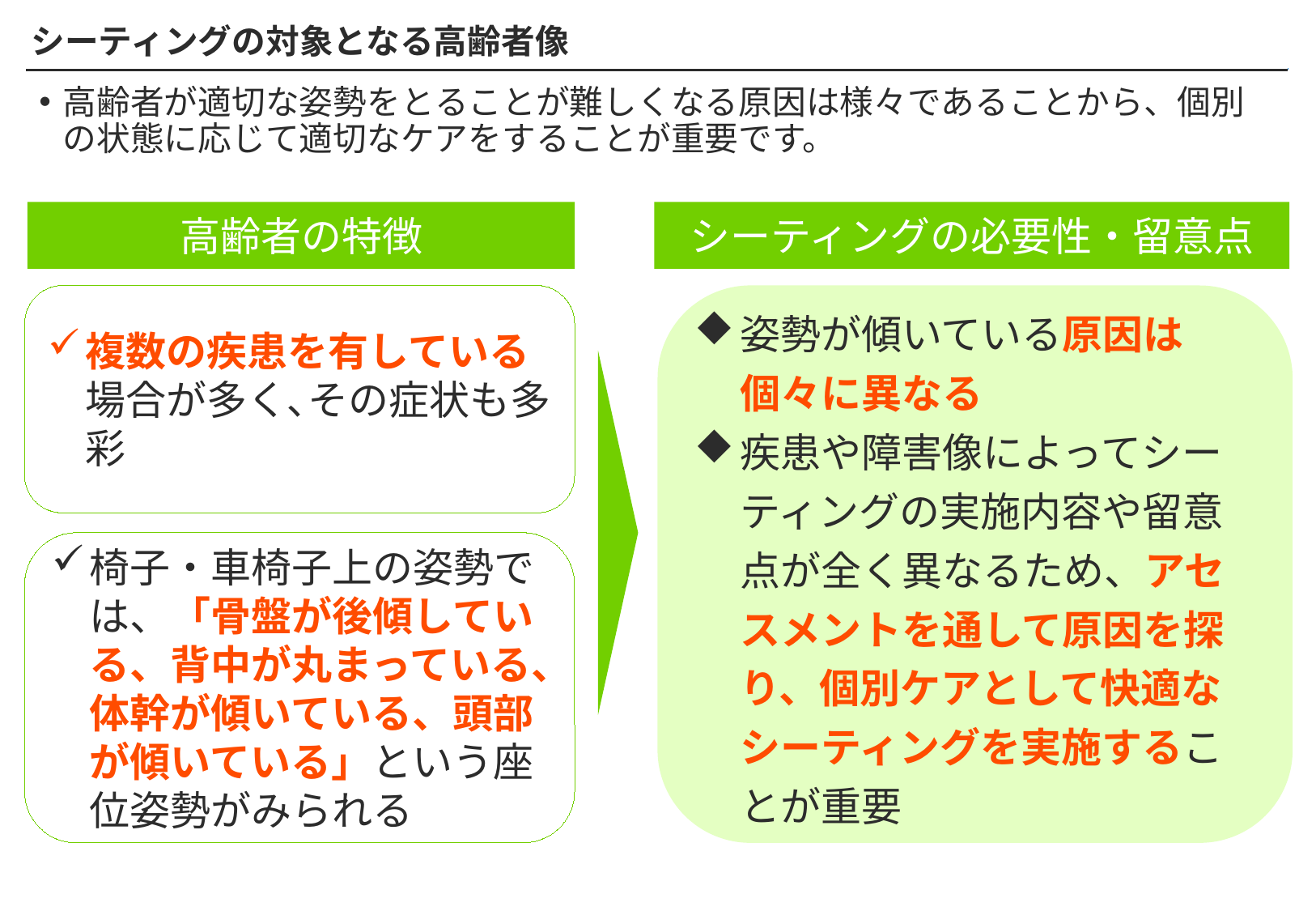

# シーティングの対象となる高齢者像
高齢者が適切な姿勢をとることが難しくなる原因は様々であることから、個別の状態に応じて適切なケアをすることが重要です。
シーティングの必要性・留意点
高齢者の特徴
複数の疾患を有している場合が多く､その症状も多彩
姿勢が傾いている原因は個々に異なる
疾患や障害像によってシーティングの実施内容や留意点が全く異なるため、アセスメントを通して原因を探り、個別ケアとして快適なシーティングを実施することが重要

椅子・車椅子上の姿勢では、「骨盤が後傾している、背中が丸まっている、体幹が傾いている、頭部が傾いている」という座位姿勢がみられる